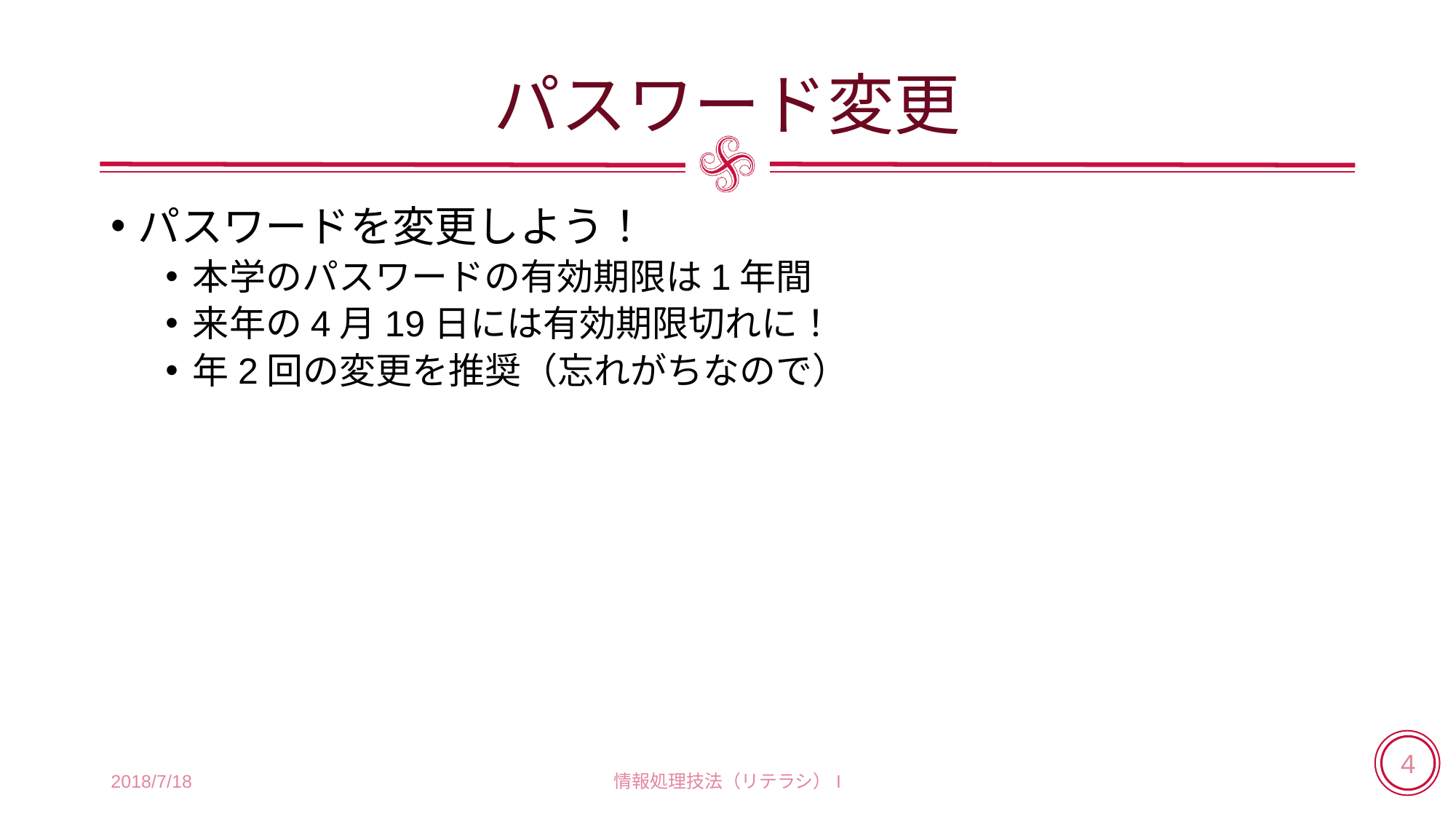

# パスワード変更
パスワードを変更しよう！
本学のパスワードの有効期限は1年間
来年の4月19日には有効期限切れに！
年2回の変更を推奨（忘れがちなので）
2018/7/18
情報処理技法（リテラシ）I